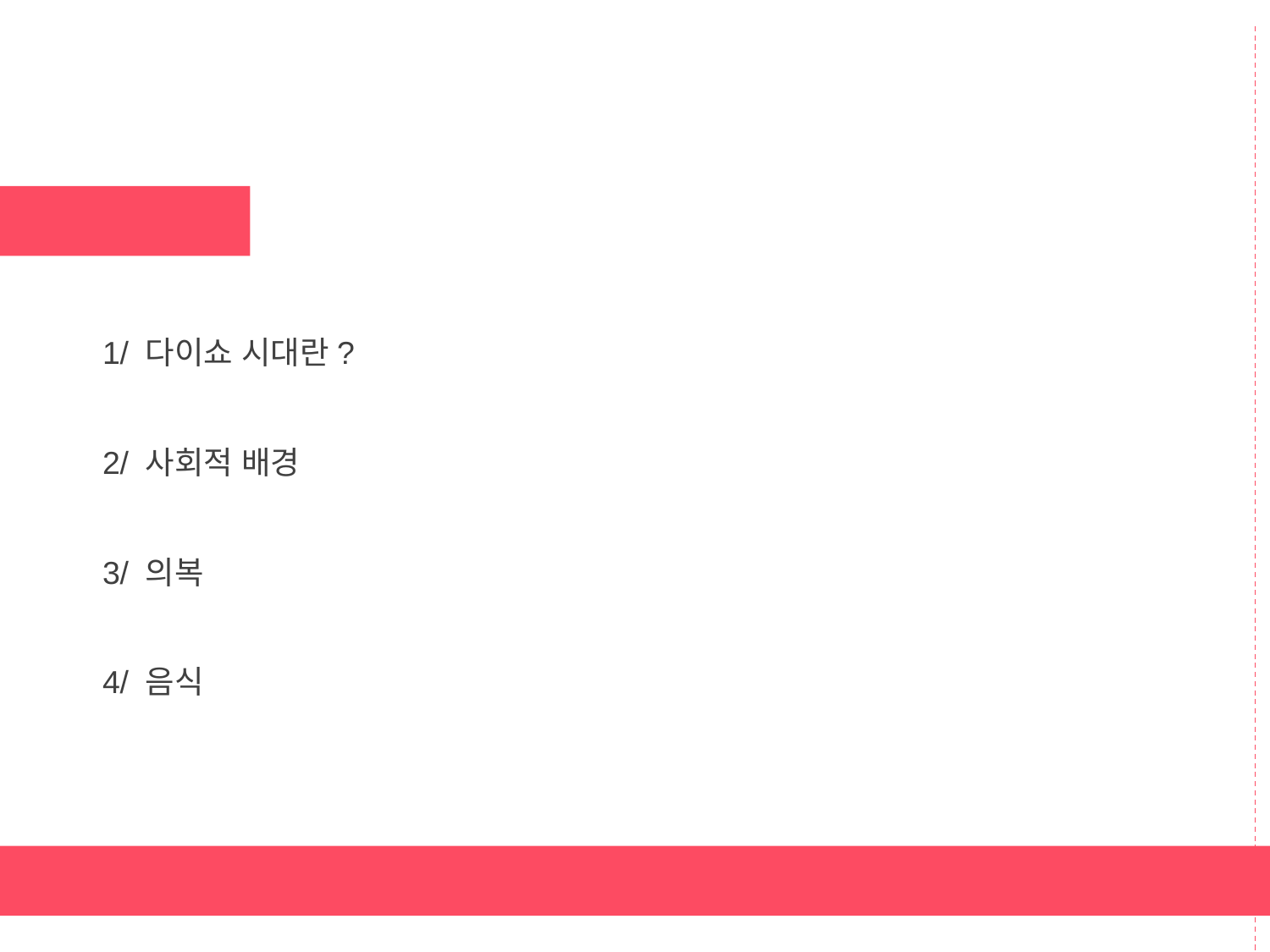

CONTENTS
1/ 다이쇼 시대란?
2/ 사회적 배경
3/ 의복
4/ 음식